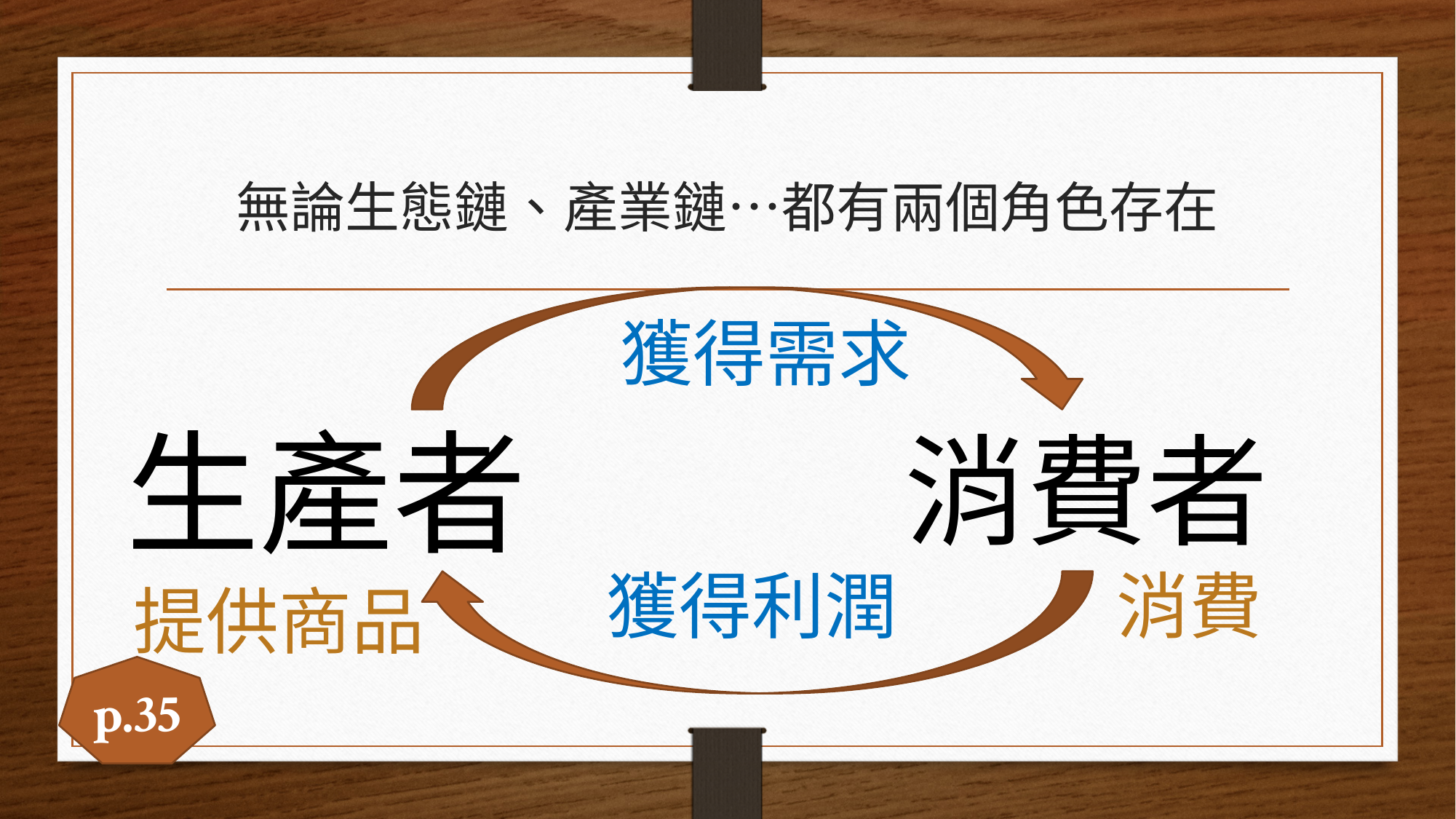

# 無論生態鏈、產業鏈…都有兩個角色存在

獲得需求
生產者
消費者
獲得利潤
消費
提供商品

p.35